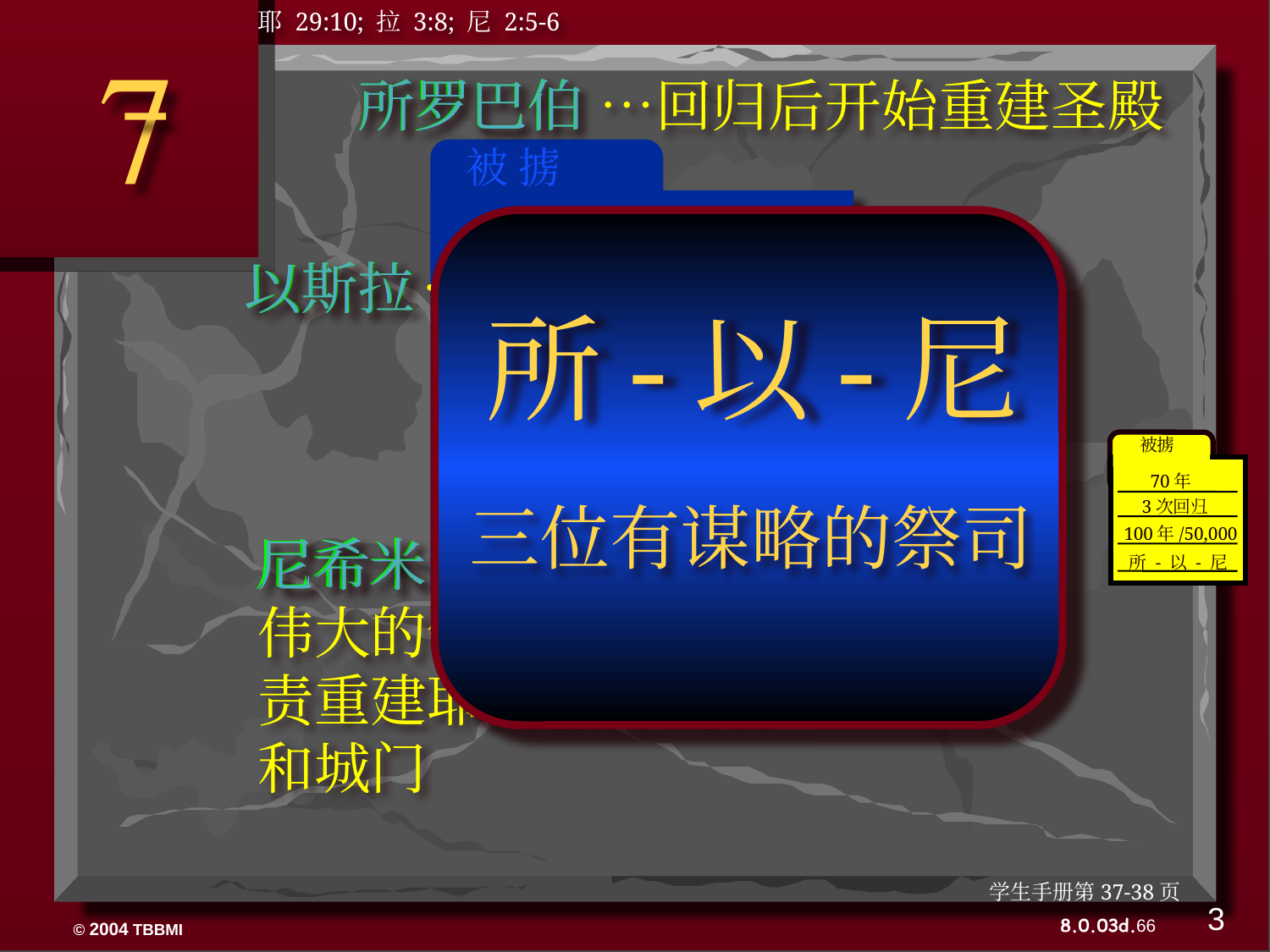

耶 29:10; 拉 3:8; 尼 2:5-6

7
所罗巴伯
所罗巴伯 …回归后开始重建圣殿

被 掳

所-以-尼
三位有谋略的祭司
以斯拉
以斯拉 …回归后教导上帝的律法
70 年

3 次回归
100 年 / 50,000

被掳

 70年
3次回归
100年/50,000
所 - 以 - 尼
所 - 以 - 尼

尼希米
尼希米 …作为旧约中伟大的领袖回归，负责重建耶路撒冷城墙和城门

学生手册第37-38页
3
66